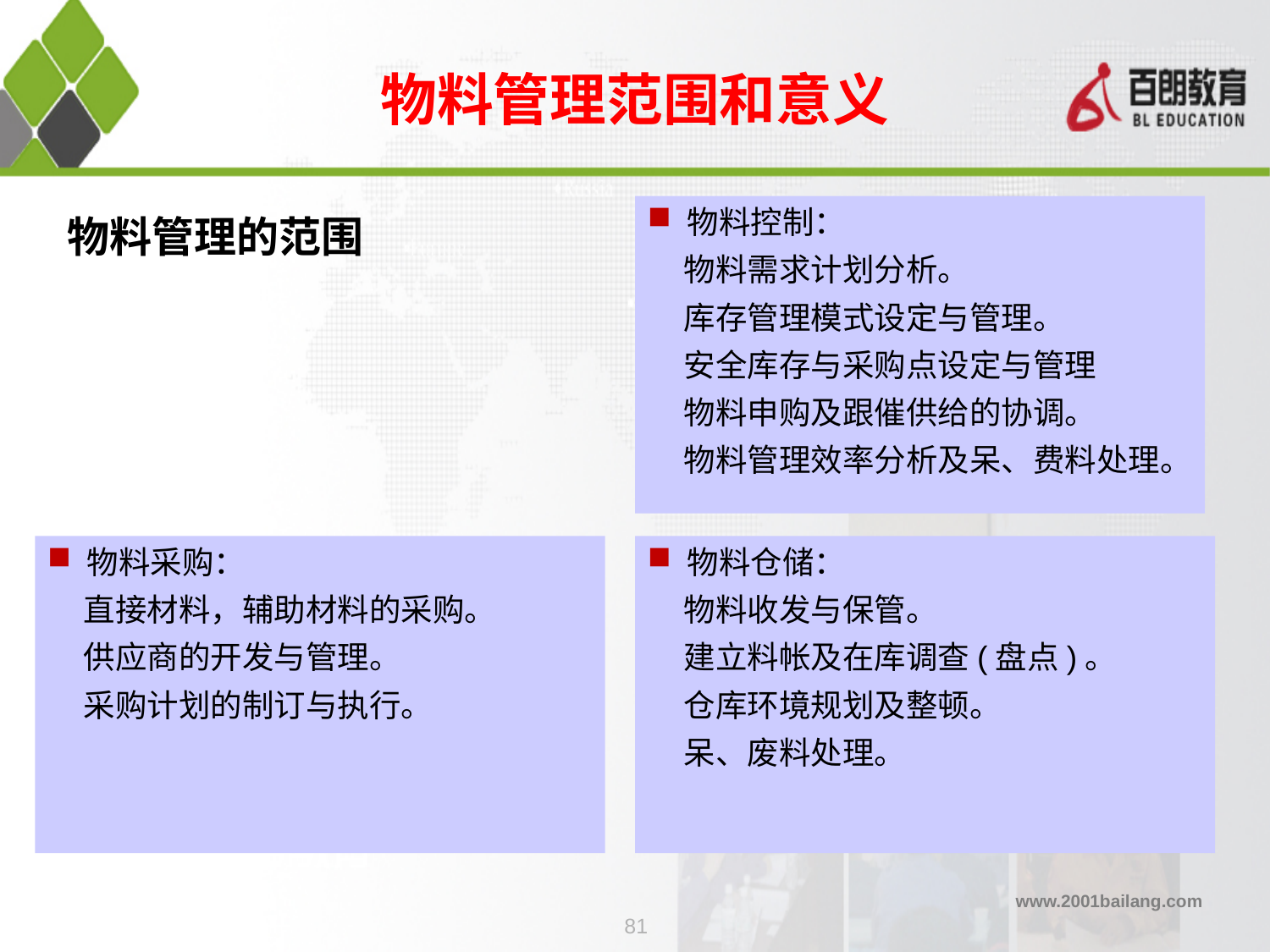

# 物料管理范围和意义
物料管理的范围
物料控制：
    物料需求计划分析。
    库存管理模式设定与管理。
    安全库存与采购点设定与管理
    物料申购及跟催供给的协调。
    物料管理效率分析及呆、费料处理。
物料采购：
    直接材料，辅助材料的采购。
    供应商的开发与管理。
    采购计划的制订与执行。
物料仓储：
    物料收发与保管。
    建立料帐及在库调查(盘点)。
    仓库环境规划及整顿。
    呆、废料处理。

81